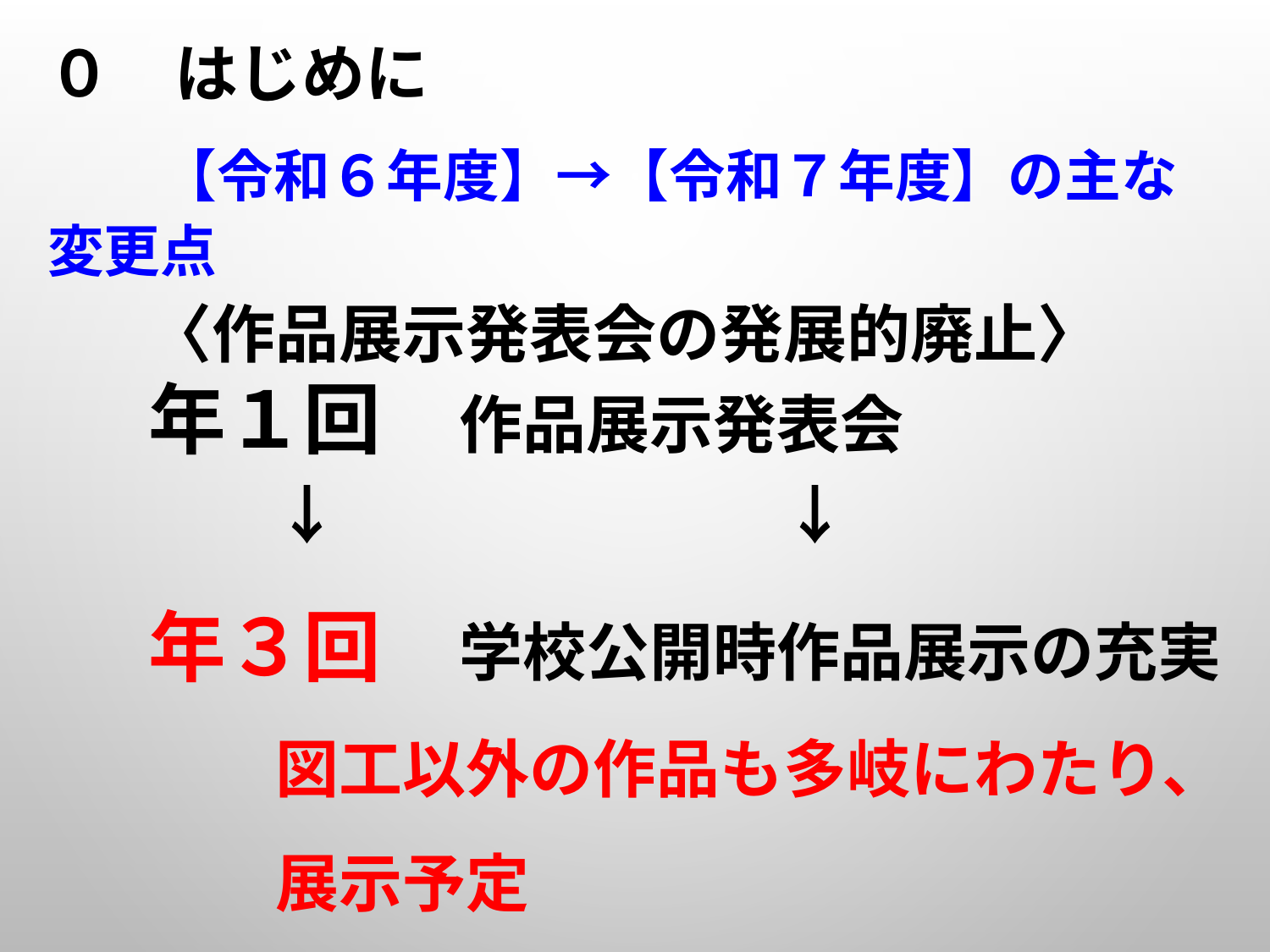

# ０　はじめに
　　【令和６年度】→【令和７年度】の主な変更点

〈作品展示発表会の発展的廃止〉
年１回　作品展示発表会
　　↓　　　　　　　↓
年３回　学校公開時作品展示の充実
　　図工以外の作品も多岐にわたり、
　　展示予定